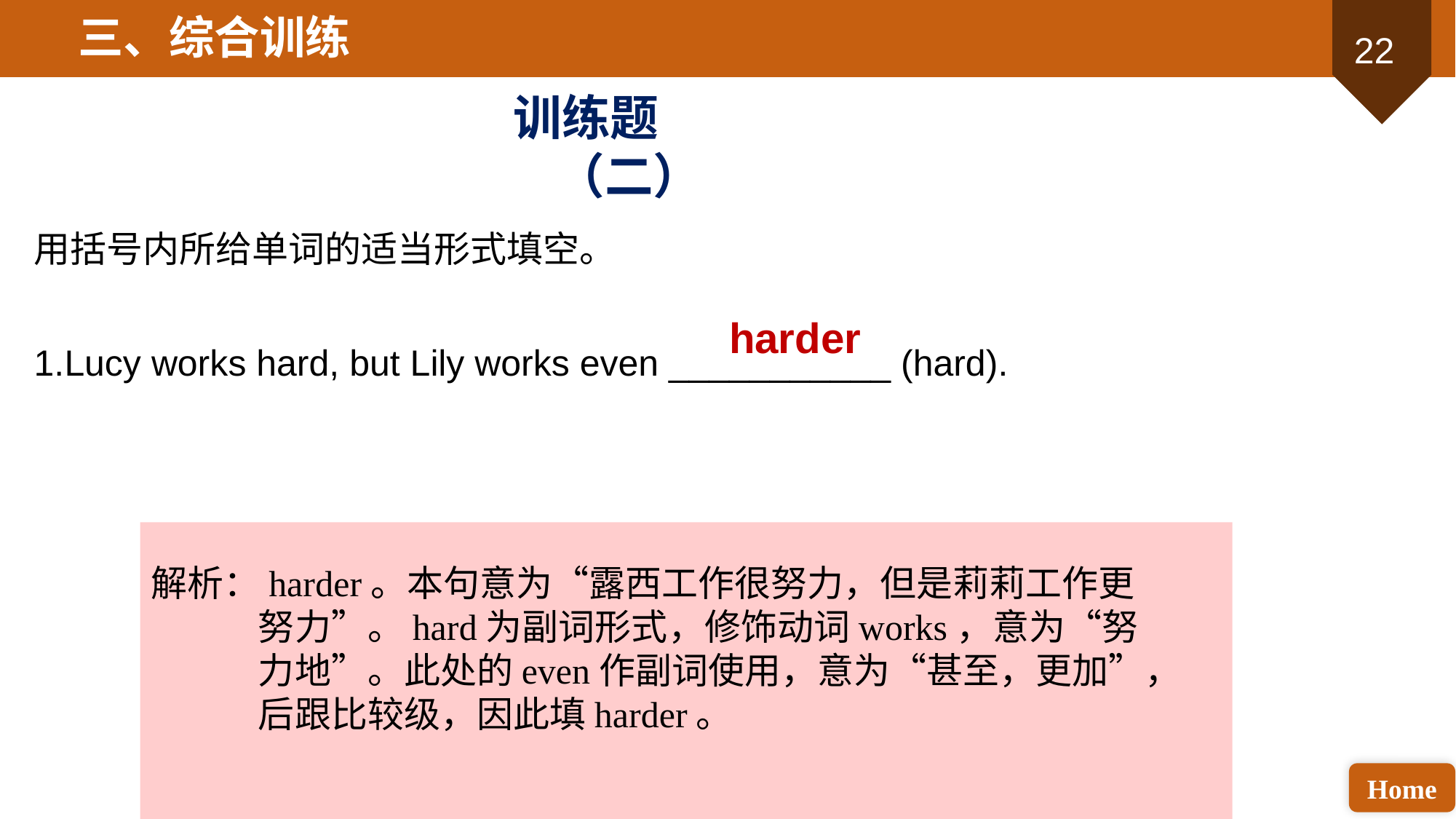

三、综合训练
训练题（二）
用括号内所给单词的适当形式填空。

1.Lucy works hard, but Lily works even ___________ (hard).
harder

解析：harder。本句意为“露西工作很努力，但是莉莉工作更努力”。hard为副词形式，修饰动词works，意为“努力地”。此处的even作副词使用，意为“甚至，更加”，后跟比较级，因此填harder。